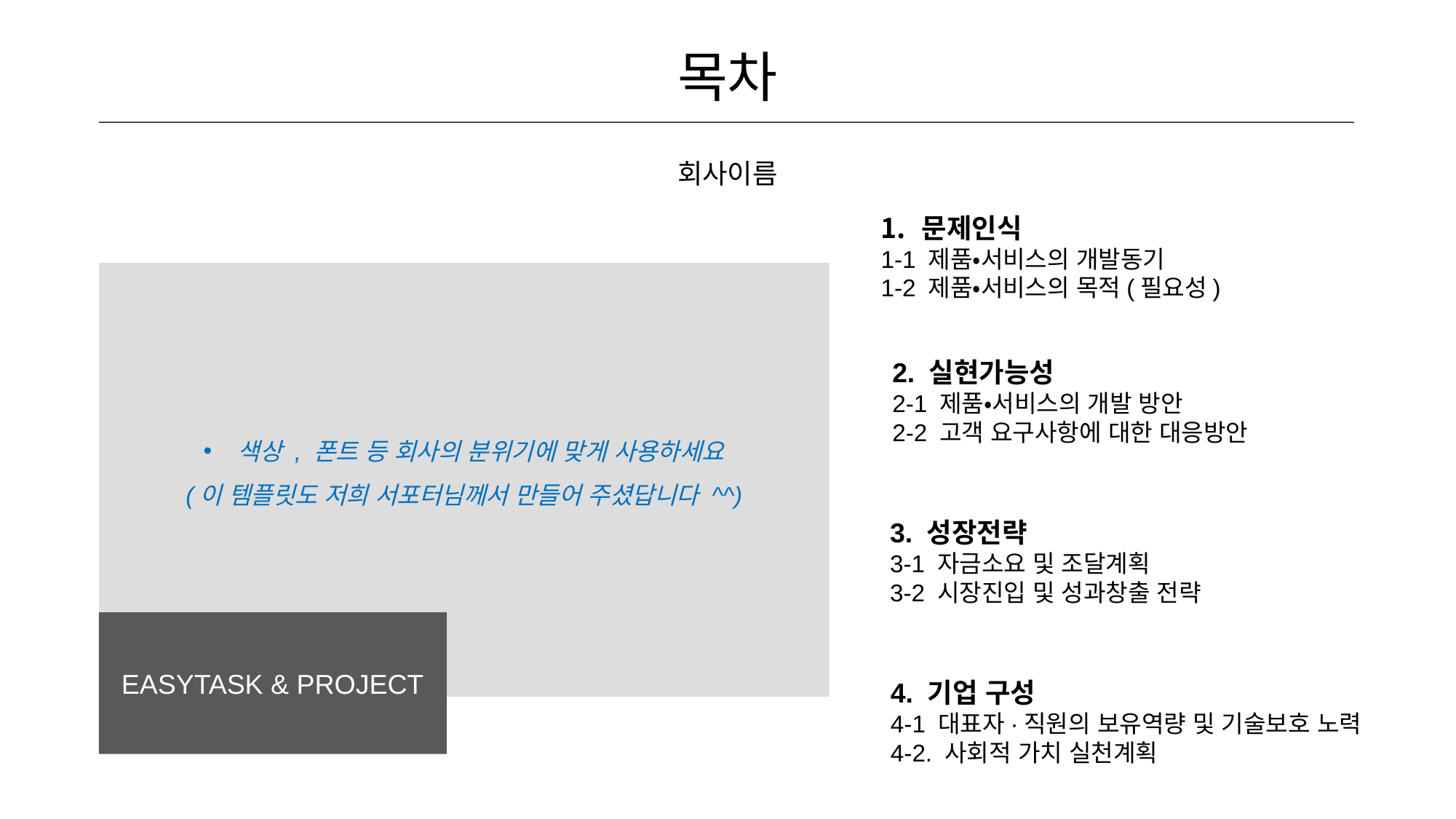

목차
회사이름
문제인식
1-1 제품‧서비스의 개발동기
1-2 제품‧서비스의 목적(필요성)
색상 , 폰트 등 회사의 분위기에 맞게 사용하세요
(이 템플릿도 저희 서포터님께서 만들어 주셨답니다 ^^)

2. 실현가능성
2-1 제품‧서비스의 개발 방안
2-2 고객 요구사항에 대한 대응방안
3. 성장전략
3-1 자금소요 및 조달계획
3-2 시장진입 및 성과창출 전략
EASYTASK & PROJECT
4. 기업 구성
4-1 대표자·직원의 보유역량 및 기술보호 노력
4-2. 사회적 가치 실천계획